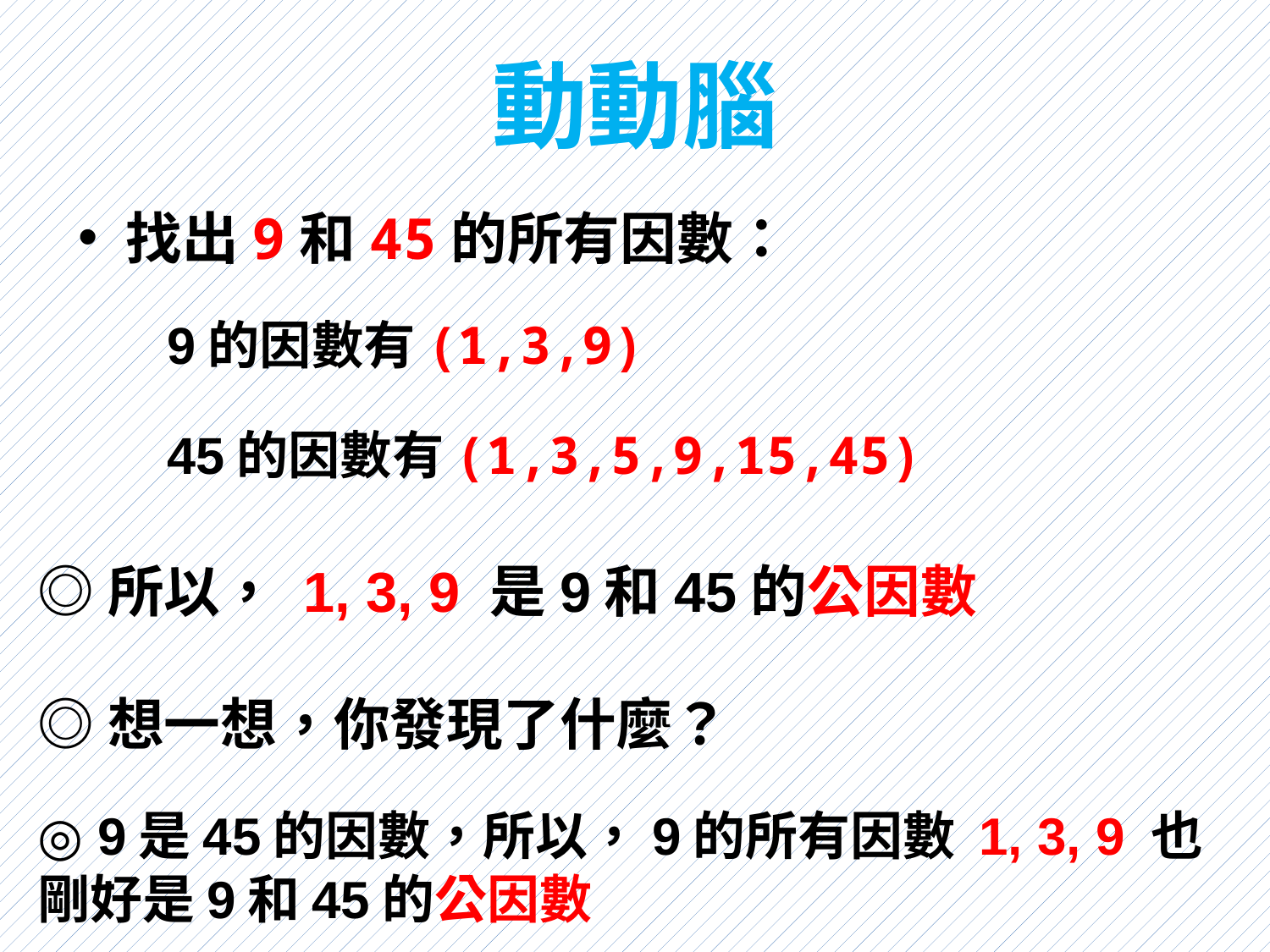

# 動動腦
找出9和45的所有因數：
9的因數有(1,3,9)
45的因數有(1,3,5,9,15,45)
◎所以， 1, 3, 9 是9和45的公因數
◎想一想，你發現了什麼？
◎ 9是45的因數，所以，9的所有因數 1, 3, 9 也剛好是9和45的公因數